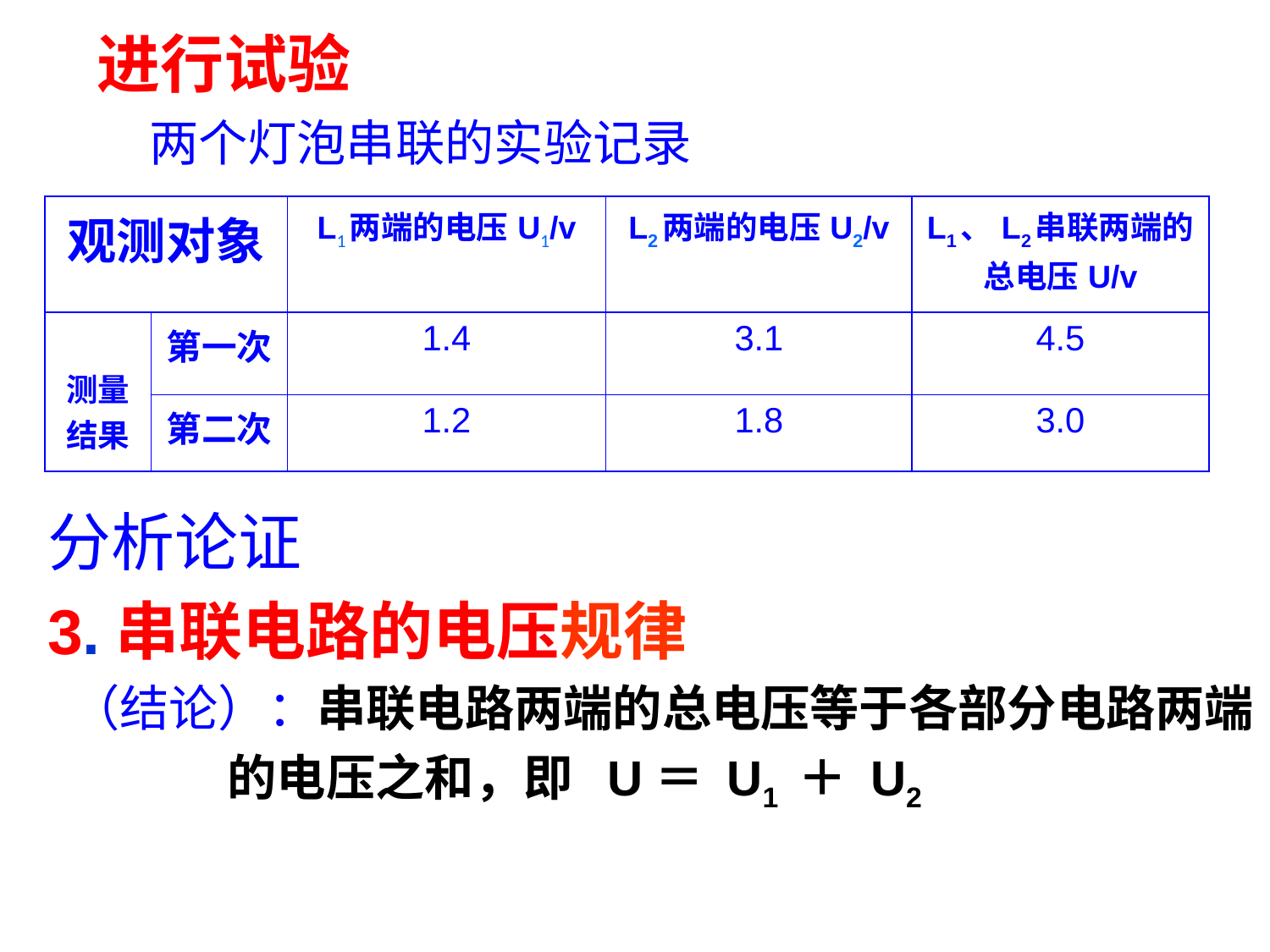

进行试验
   两个灯泡串联的实验记录
| 观测对象 |  | L1两端的电压U1/v | L2两端的电压U2/v | L1、L2串联两端的总电压U/v |
| --- | --- | --- | --- | --- |
| 测量结果 | 第一次 | 1.4 | 3.1 | 4.5 |
|  | 第二次 | 1.2 | 1.8 | 3.0 |
分析论证
3.串联电路的电压规律
 （结论）：串联电路两端的总电压等于各部分电路两端
               的电压之和，即  U＝ U1 ＋ U2